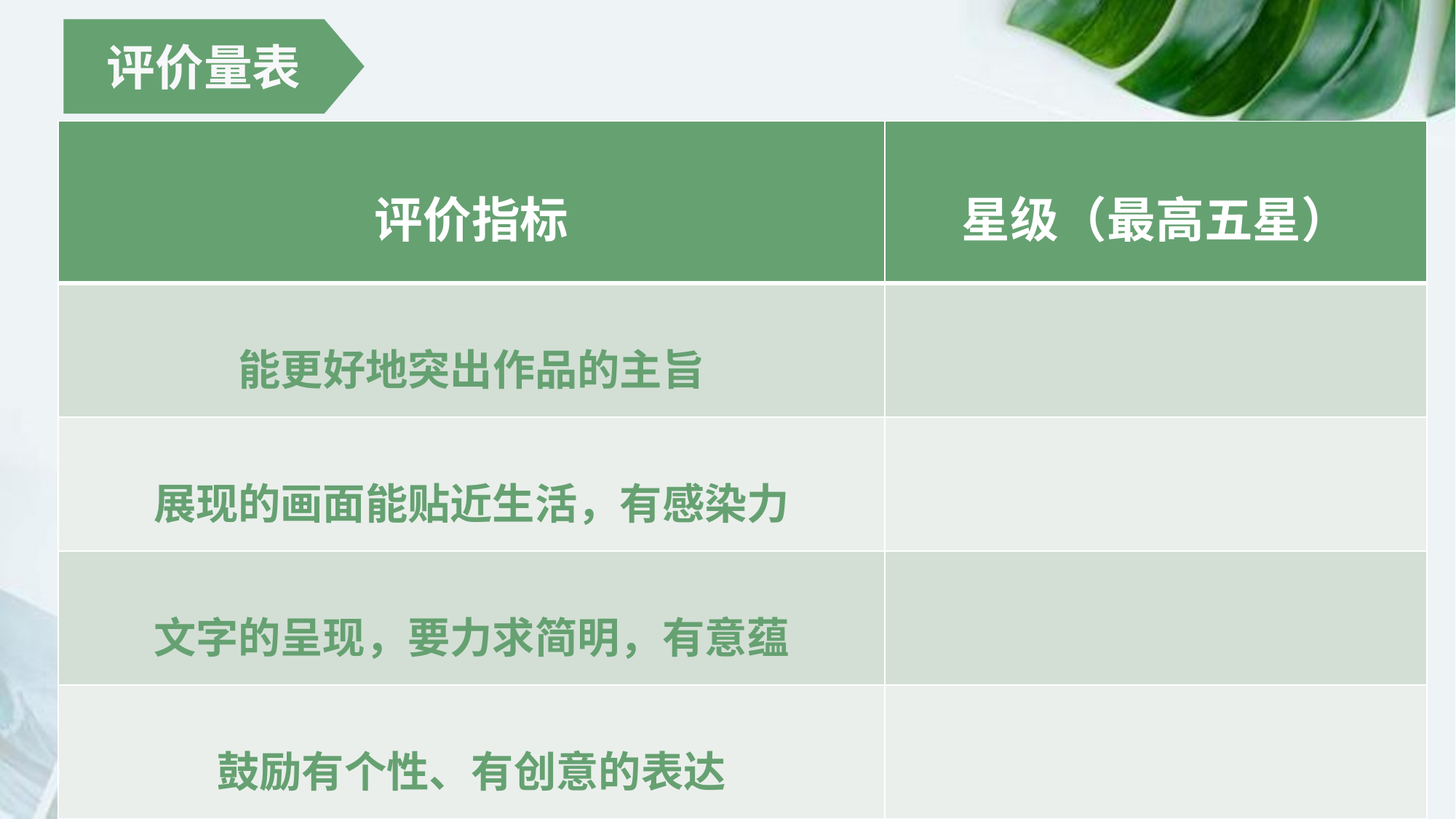

评价量表
# 量化评价标准
| 评价指标 | 星级（最高五星） |
| --- | --- |
| 能更好地突出作品的主旨 |  |
| 展现的画面能贴近生活，有感染力 |  |
| 文字的呈现，要力求简明，有意蕴 |  |
| 鼓励有个性、有创意的表达 |  |